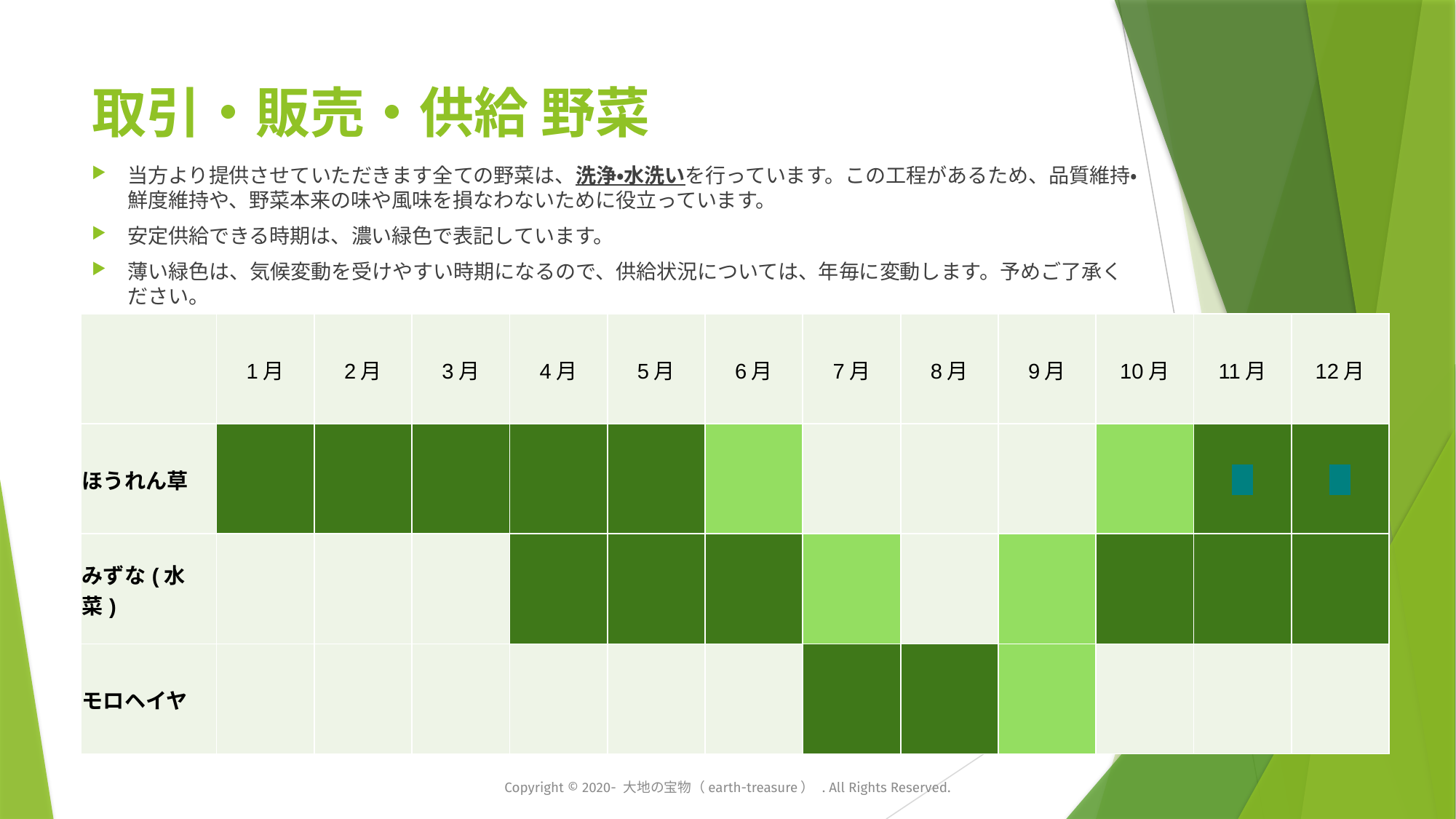

# 取引・販売・供給 野菜
当方より提供させていただきます全ての野菜は、洗浄・水洗いを行っています。この工程があるため、品質維持・鮮度維持や、野菜本来の味や風味を損なわないために役立っています。
安定供給できる時期は、濃い緑色で表記しています。
薄い緑色は、気候変動を受けやすい時期になるので、供給状況については、年毎に変動します。予めご了承ください。
|  | 1月 | 2月 | 3月 | 4月 | 5月 | 6月 | 7月 | 8月 | 9月 | 10月 | 11月 | 12月 |
| --- | --- | --- | --- | --- | --- | --- | --- | --- | --- | --- | --- | --- |
| ほうれん草 |  |  |  |  |  |  |  |  |  |  |  |  |
| みずな(水菜) |  |  |  |  |  |  |  |  |  |  |  |  |
| モロヘイヤ |  |  |  |  |  |  |  |  |  |  |  |  |
3
Copyright © 2020- 大地の宝物（earth-treasure） . All Rights Reserved.